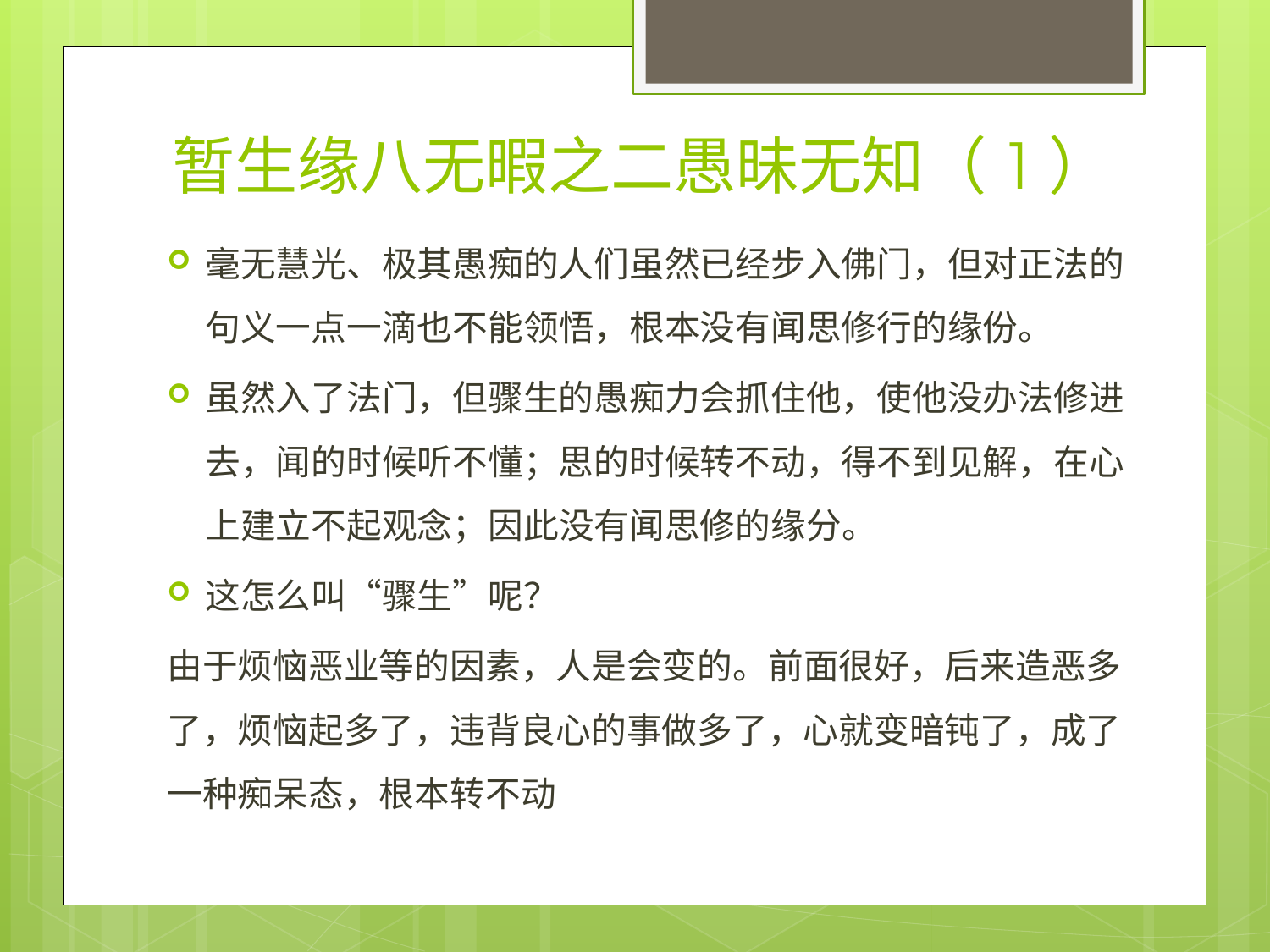

# 暂生缘八无暇之二愚昧无知（1）
毫无慧光、极其愚痴的人们虽然已经步入佛门，但对正法的句义一点一滴也不能领悟，根本没有闻思修行的缘份。
虽然入了法门，但骤生的愚痴力会抓住他，使他没办法修进去，闻的时候听不懂；思的时候转不动，得不到见解，在心上建立不起观念；因此没有闻思修的缘分。
这怎么叫“骤生”呢？
由于烦恼恶业等的因素，人是会变的。前面很好，后来造恶多了，烦恼起多了，违背良心的事做多了，心就变暗钝了，成了一种痴呆态，根本转不动